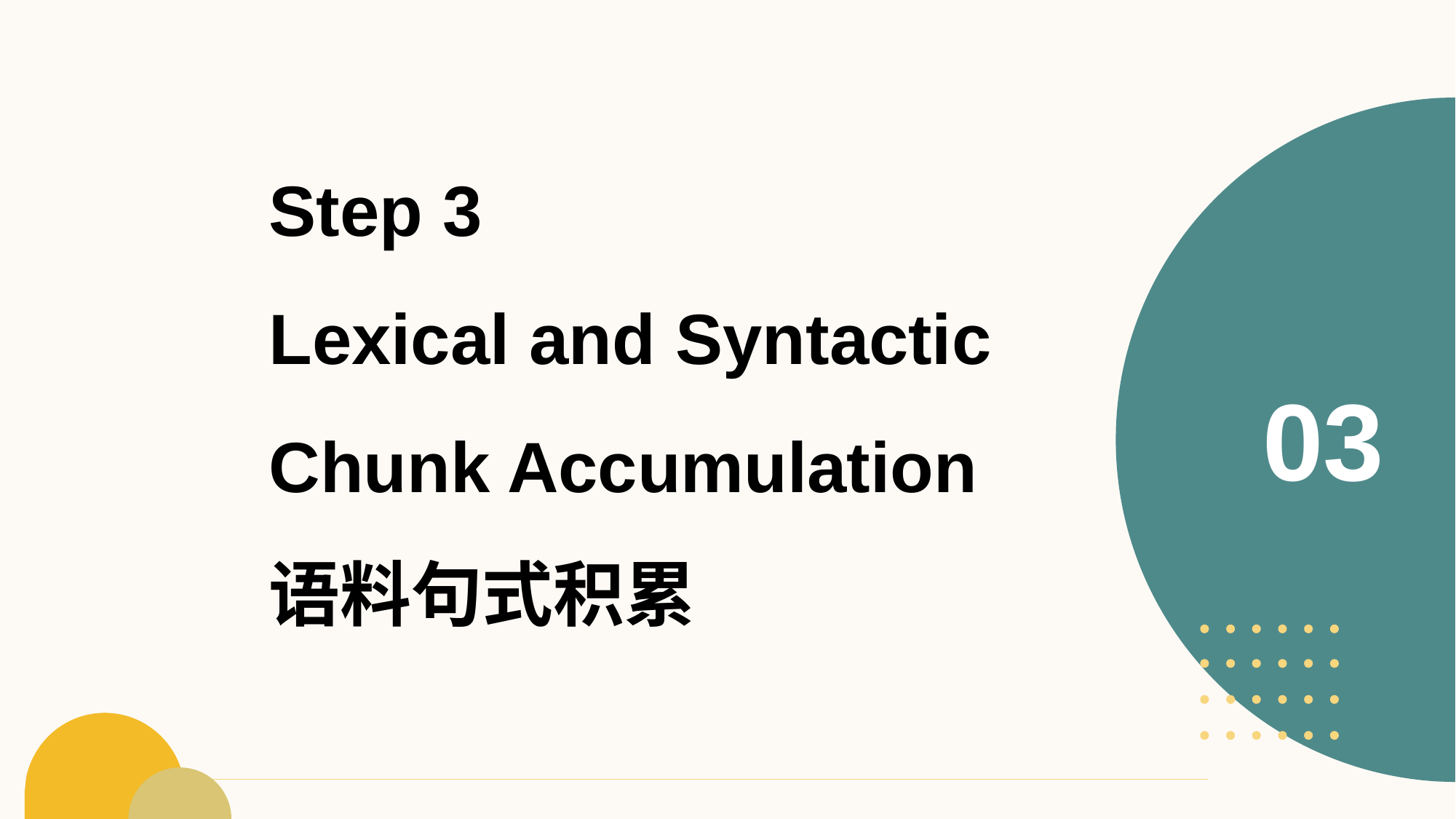

# Step 3 Lexical and Syntactic         Chunk Accumulation 语料句式积累
03